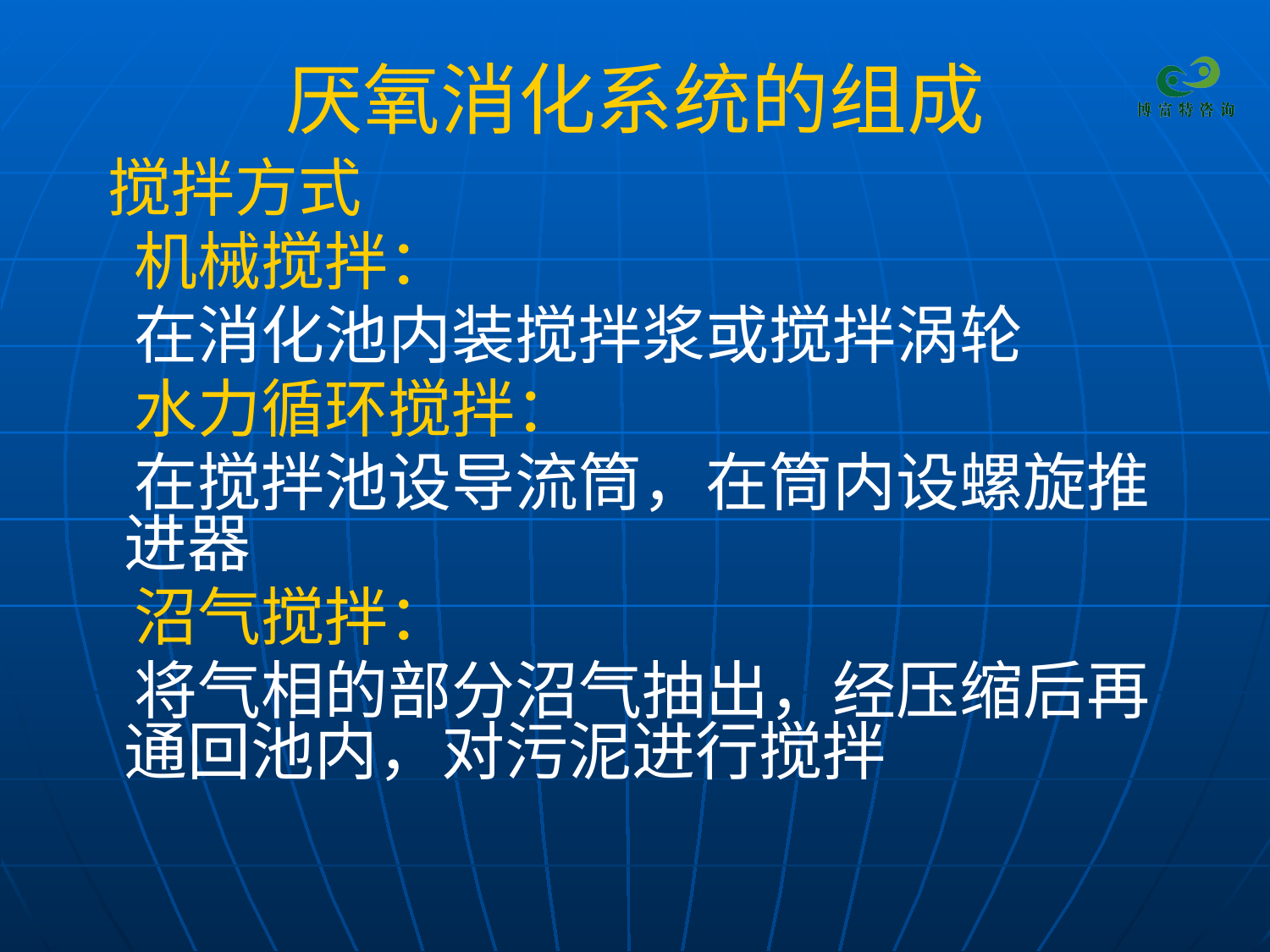

# 厌氧消化系统的组成
   搅拌方式
   机械搅拌：
   在消化池内装搅拌浆或搅拌涡轮
   水力循环搅拌：
   在搅拌池设导流筒，在筒内设螺旋推进器
   沼气搅拌：
   将气相的部分沼气抽出，经压缩后再通回池内，对污泥进行搅拌